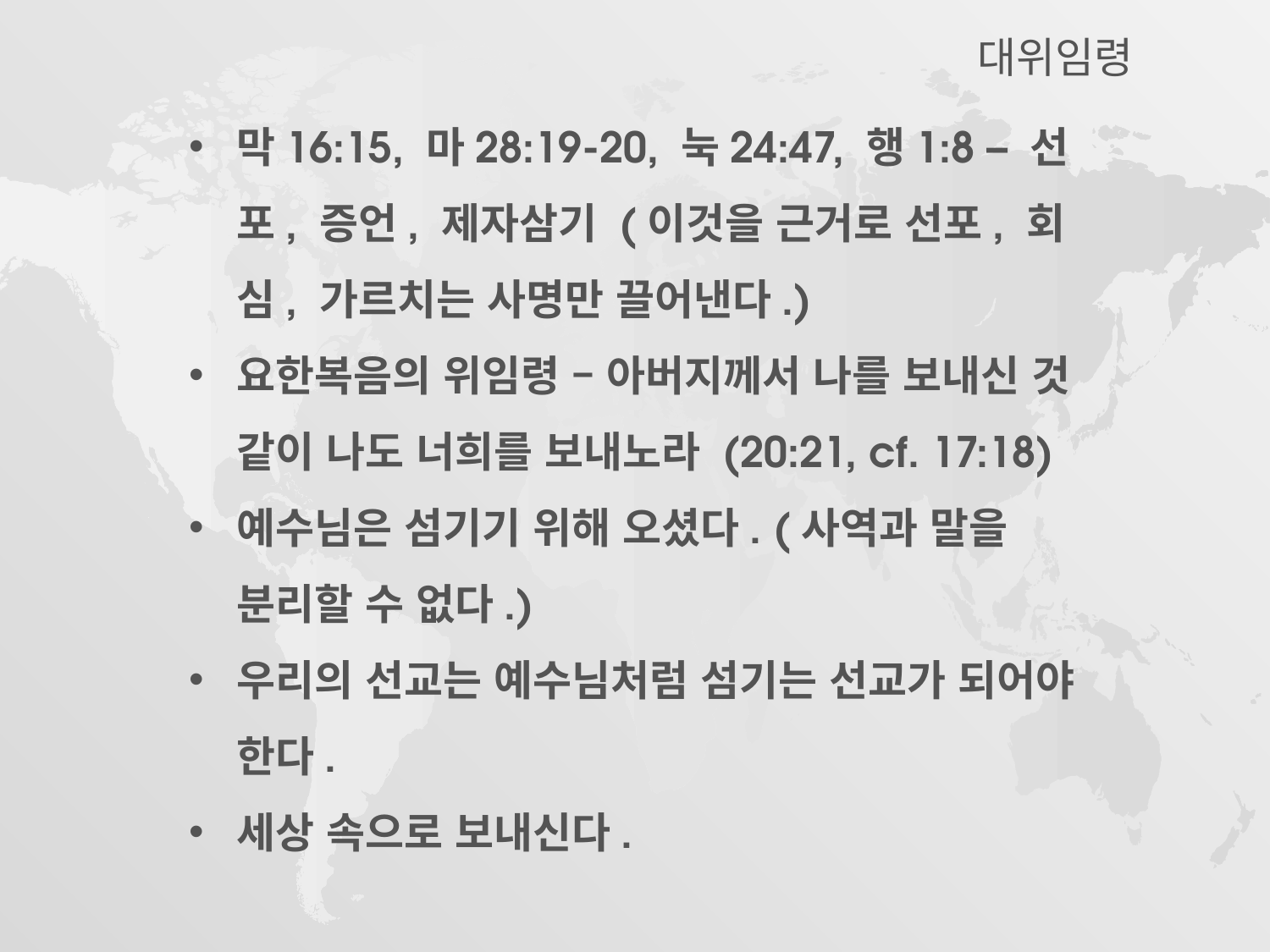

대위임령
막16:15, 마28:19-20, 눅24:47, 행1:8 – 선포, 증언, 제자삼기 (이것을 근거로 선포, 회심, 가르치는 사명만 끌어낸다.)
요한복음의 위임령 – 아버지께서 나를 보내신 것 같이 나도 너희를 보내노라 (20:21, cf. 17:18)
예수님은 섬기기 위해 오셨다. (사역과 말을 분리할 수 없다.)
우리의 선교는 예수님처럼 섬기는 선교가 되어야 한다.
세상 속으로 보내신다.